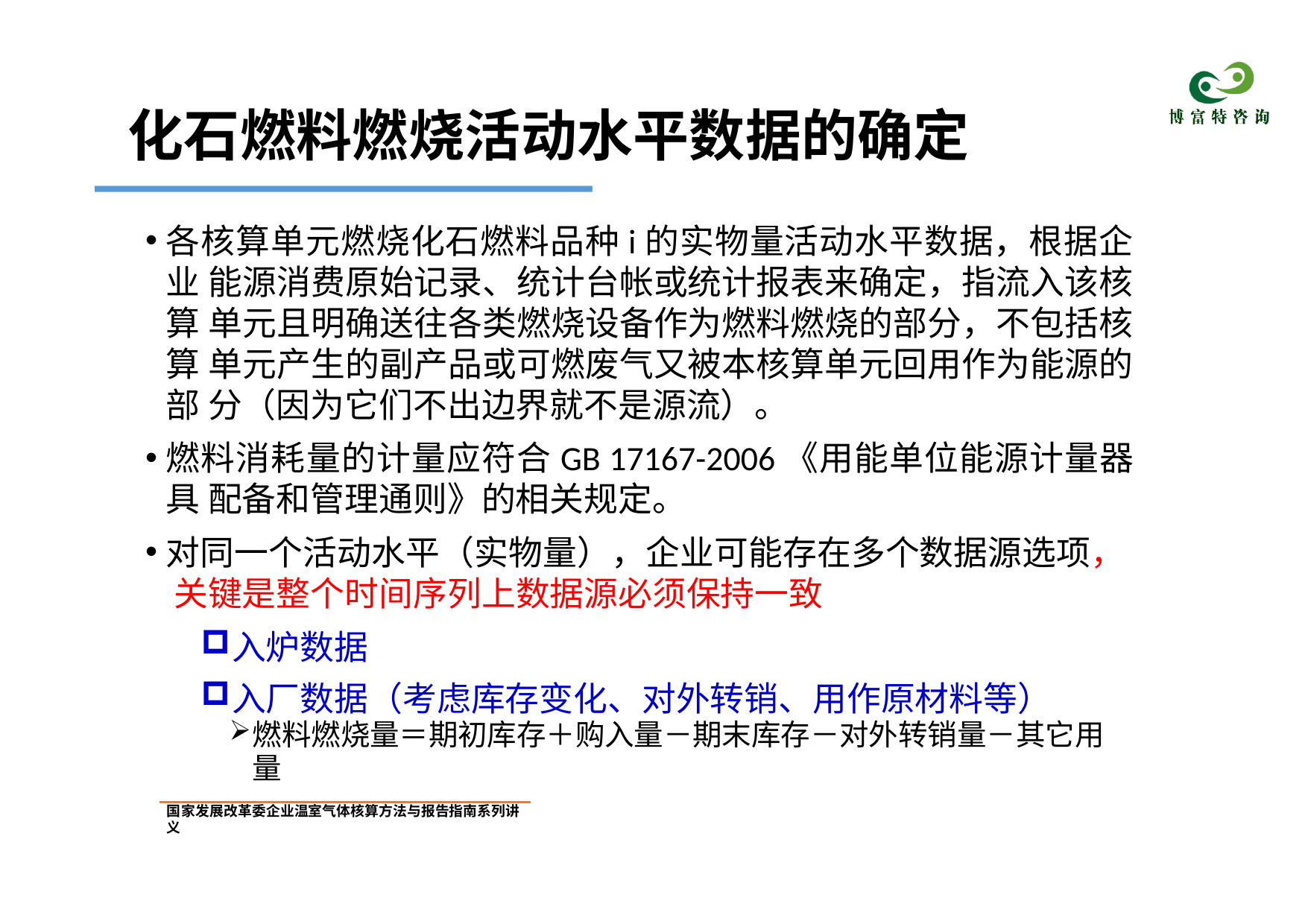

# 化石燃料燃烧活动水平数据的确定
各核算单元燃烧化石燃料品种i的实物量活动水平数据，根据企业 能源消费原始记录、统计台帐或统计报表来确定，指流入该核算 单元且明确送往各类燃烧设备作为燃料燃烧的部分，不包括核算 单元产生的副产品或可燃废气又被本核算单元回用作为能源的部 分（因为它们不出边界就不是源流）。
燃料消耗量的计量应符合GB 17167-2006《用能单位能源计量器具 配备和管理通则》的相关规定。
对同一个活动水平（实物量），企业可能存在多个数据源选项，  关键是整个时间序列上数据源必须保持一致
入炉数据
入厂数据（考虑库存变化、对外转销、用作原材料等）
燃料燃烧量＝期初库存＋购入量－期末库存－对外转销量－其它用量
国家发展改革委企业温室气体核算方法与报告指南系列讲义